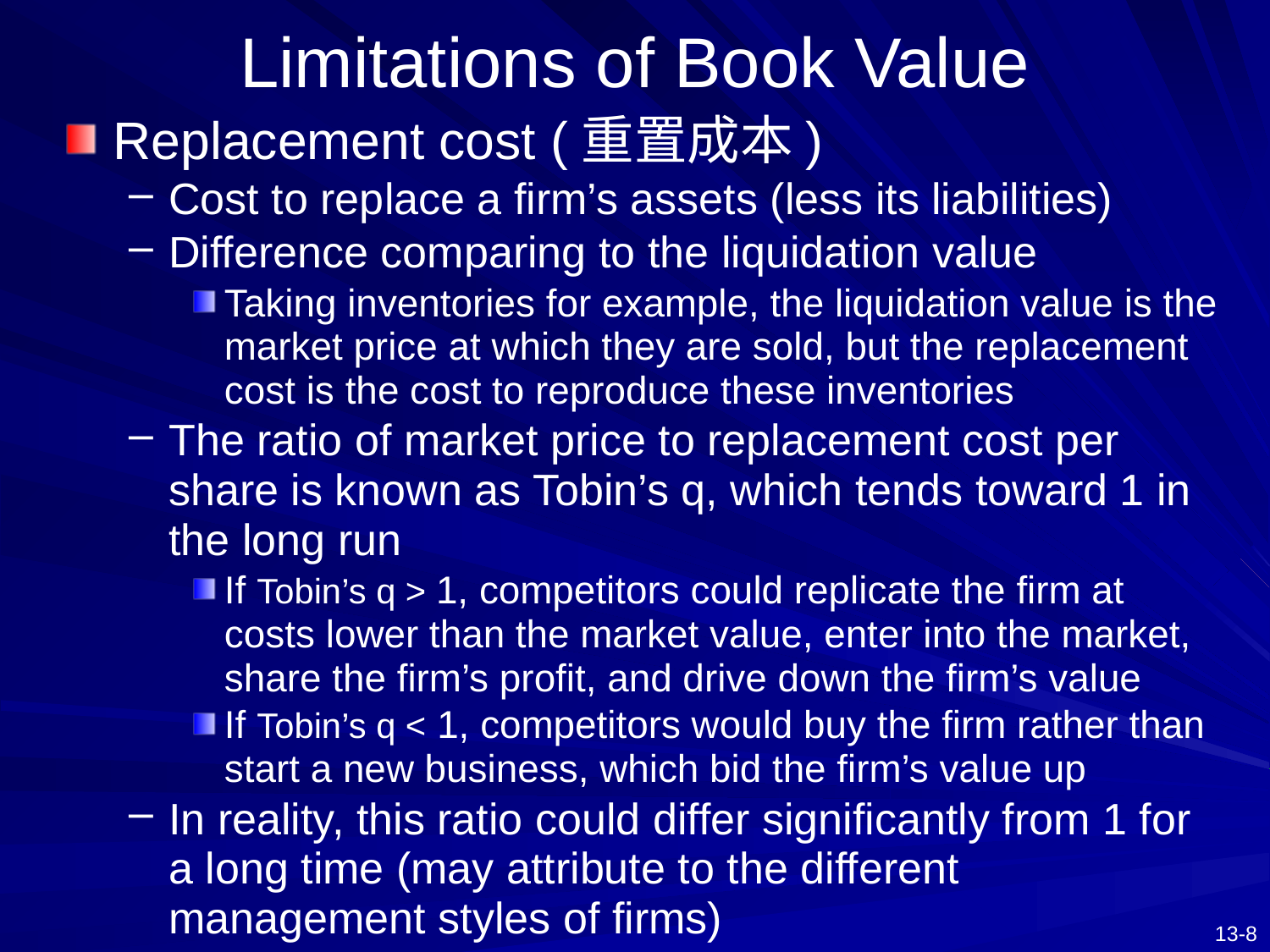

# Limitations of Book Value
Replacement cost (重置成本)
Cost to replace a firm’s assets (less its liabilities)
Difference comparing to the liquidation value
Taking inventories for example, the liquidation value is the market price at which they are sold, but the replacement cost is the cost to reproduce these inventories
The ratio of market price to replacement cost per share is known as Tobin’s q, which tends toward 1 in the long run
If Tobin’s q > 1, competitors could replicate the firm at costs lower than the market value, enter into the market, share the firm’s profit, and drive down the firm’s value
If Tobin’s q < 1, competitors would buy the firm rather than start a new business, which bid the firm’s value up
In reality, this ratio could differ significantly from 1 for a long time (may attribute to the different management styles of firms)